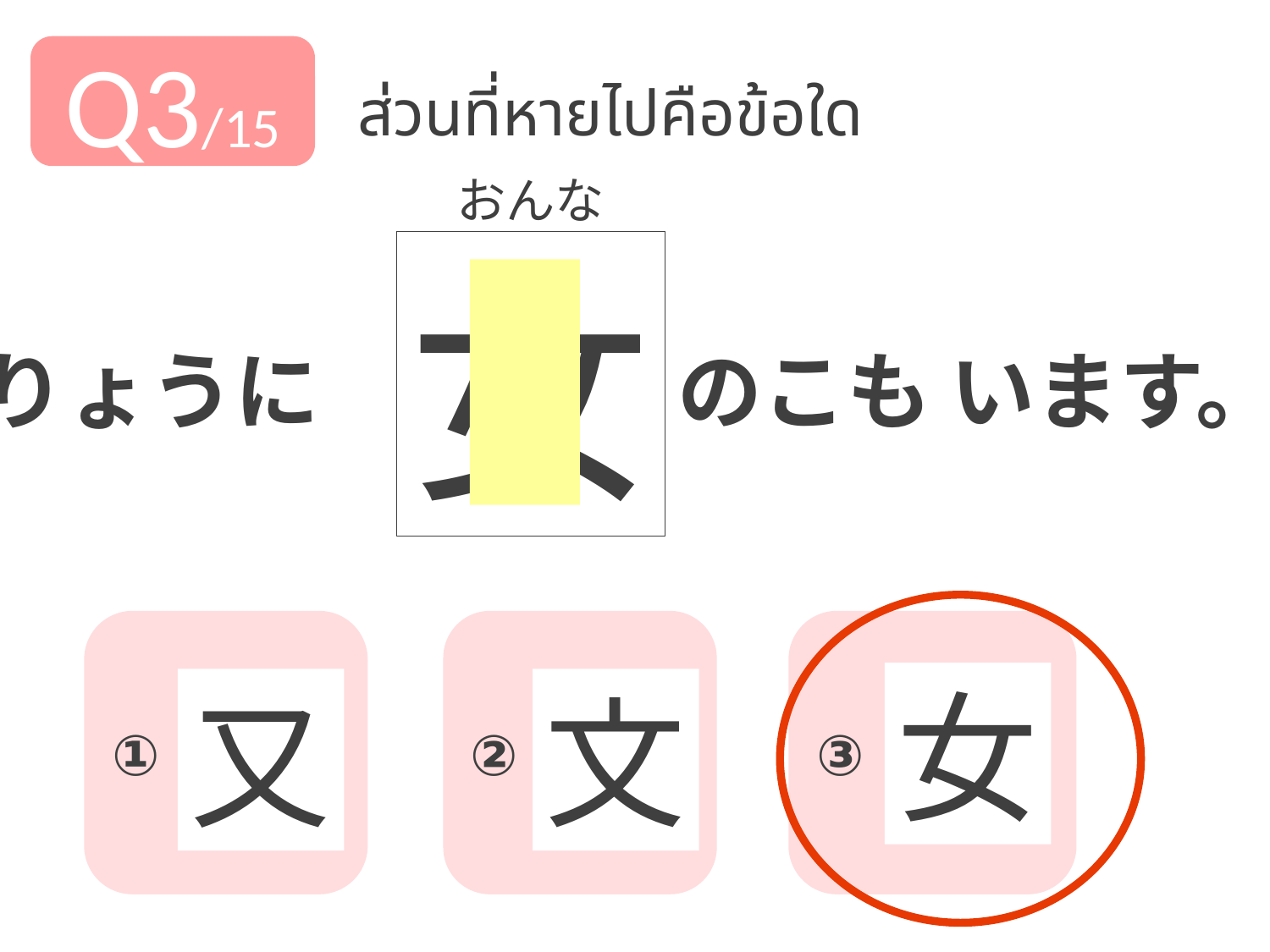

Q3/15
ส่วนที่หายไปคือข้อใด
おんな
女

りょうに 　　　　のこも います。

①
②
③
女
又
文